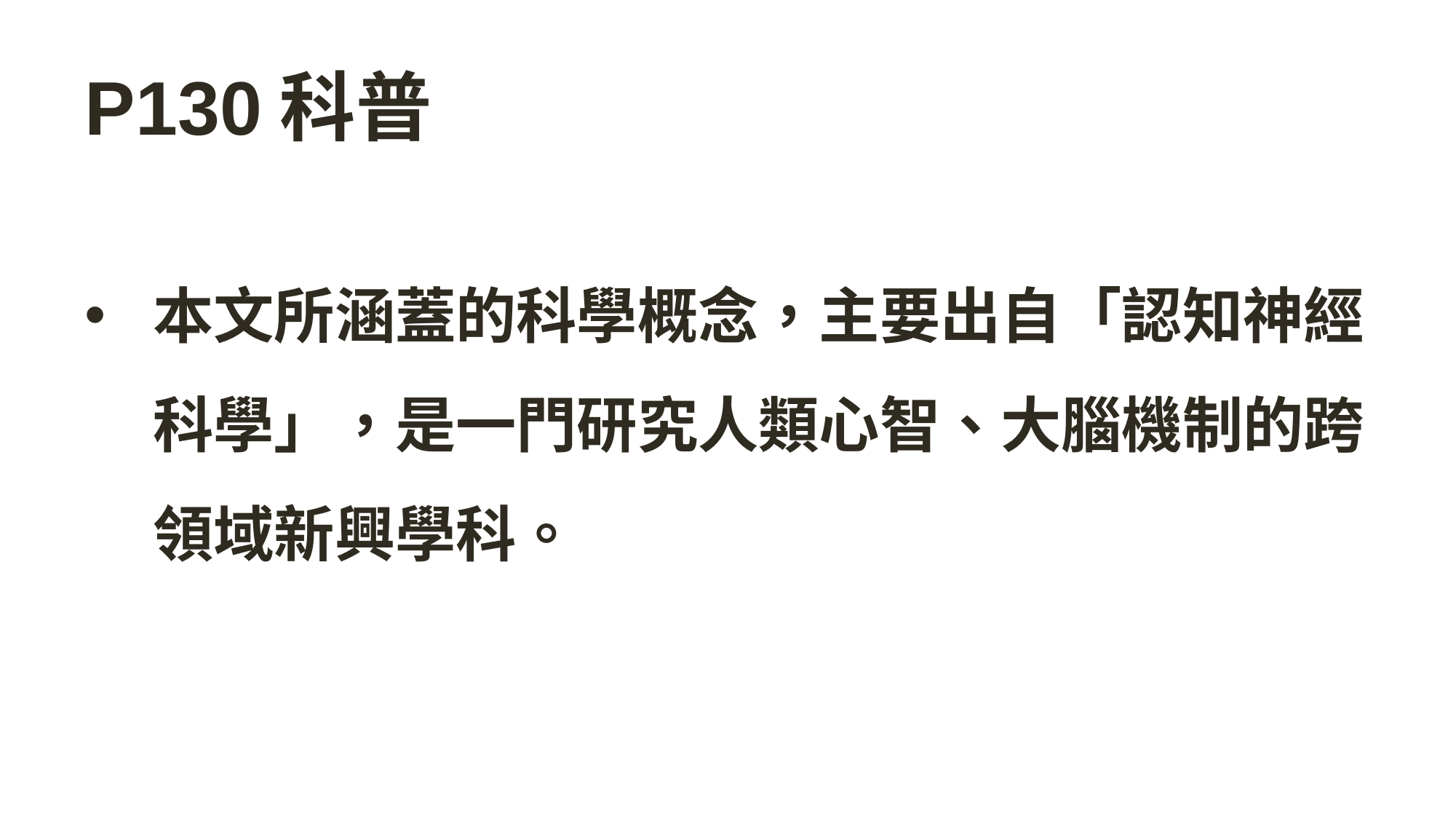

P130科普
本文所涵蓋的科學概念，主要出自「認知神經科學」，是一門研究人類心智、大腦機制的跨領域新興學科。